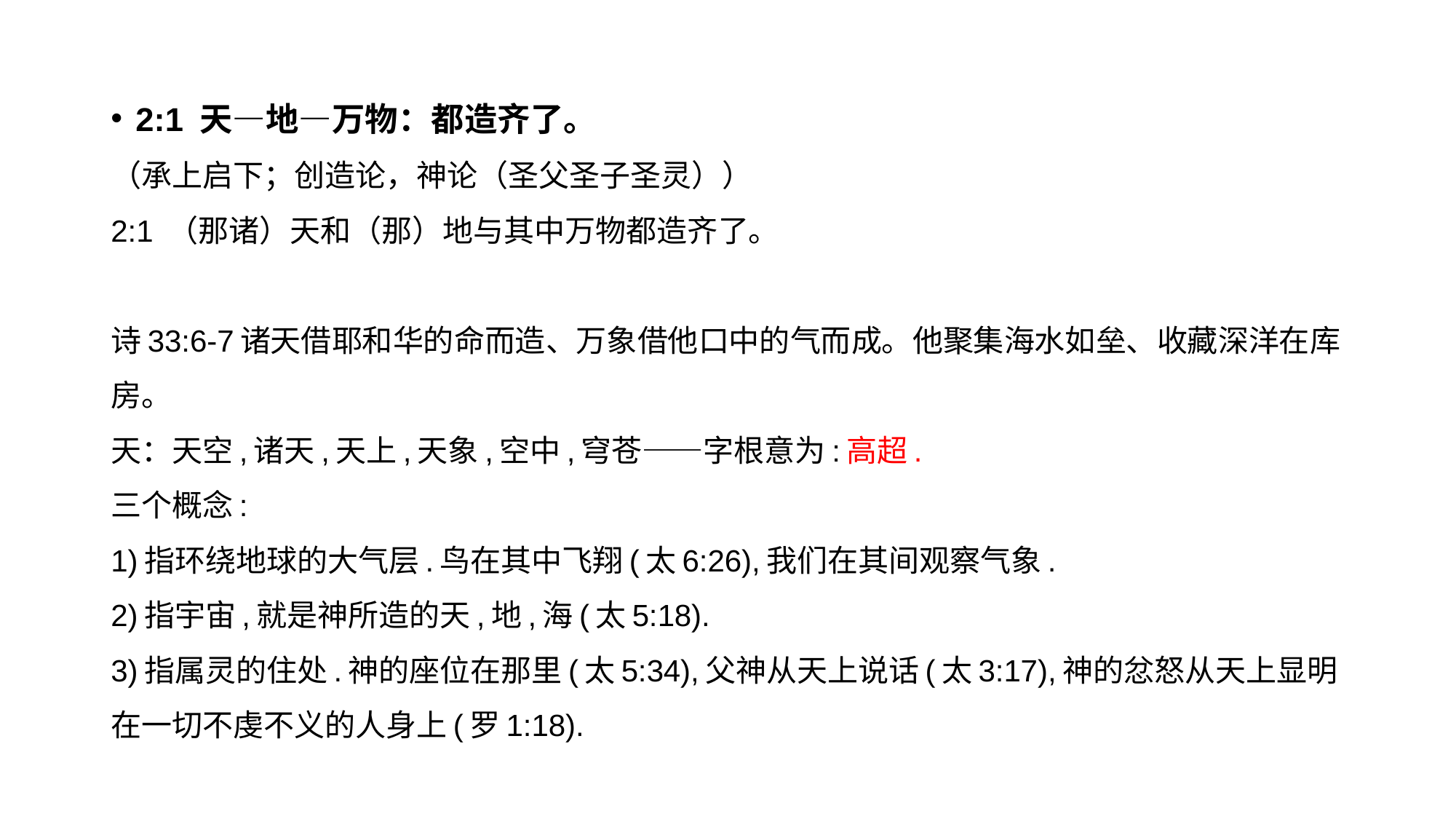

2:1 天—地—万物：都造齐了。
（承上启下；创造论，神论（圣父圣子圣灵））
2:1 （那诸）天和（那）地与其中万物都造齐了。

诗33:6-7诸天借耶和华的命而造、万象借他口中的气而成。他聚集海水如垒、收藏深洋在库房。
天：天空,诸天,天上,天象,空中,穹苍——字根意为:高超.
三个概念:
1)指环绕地球的大气层.鸟在其中飞翔(太6:26),我们在其间观察气象.
2)指宇宙,就是神所造的天,地,海(太5:18).
3)指属灵的住处.神的座位在那里(太5:34),父神从天上说话(太3:17),神的忿怒从天上显明在一切不虔不义的人身上(罗1:18).